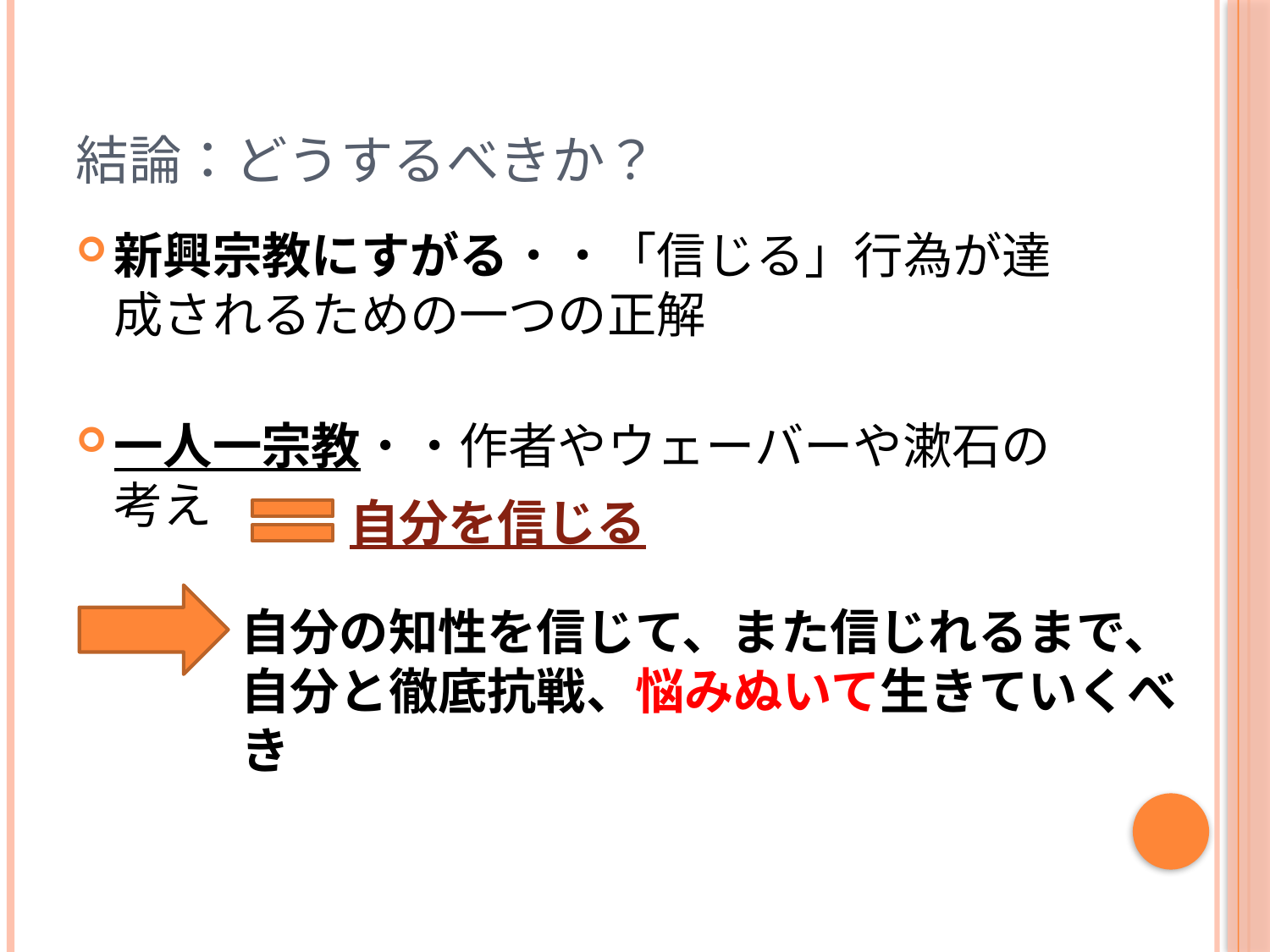

# 結論：どうするべきか？

新興宗教にすがる・・「信じる」行為が達成されるための一つの正解

一人一宗教・・作者やウェーバーや漱石の考え

自分を信じる

自分の知性を信じて、また信じれるまで、
自分と徹底抗戦、悩みぬいて生きていくべき